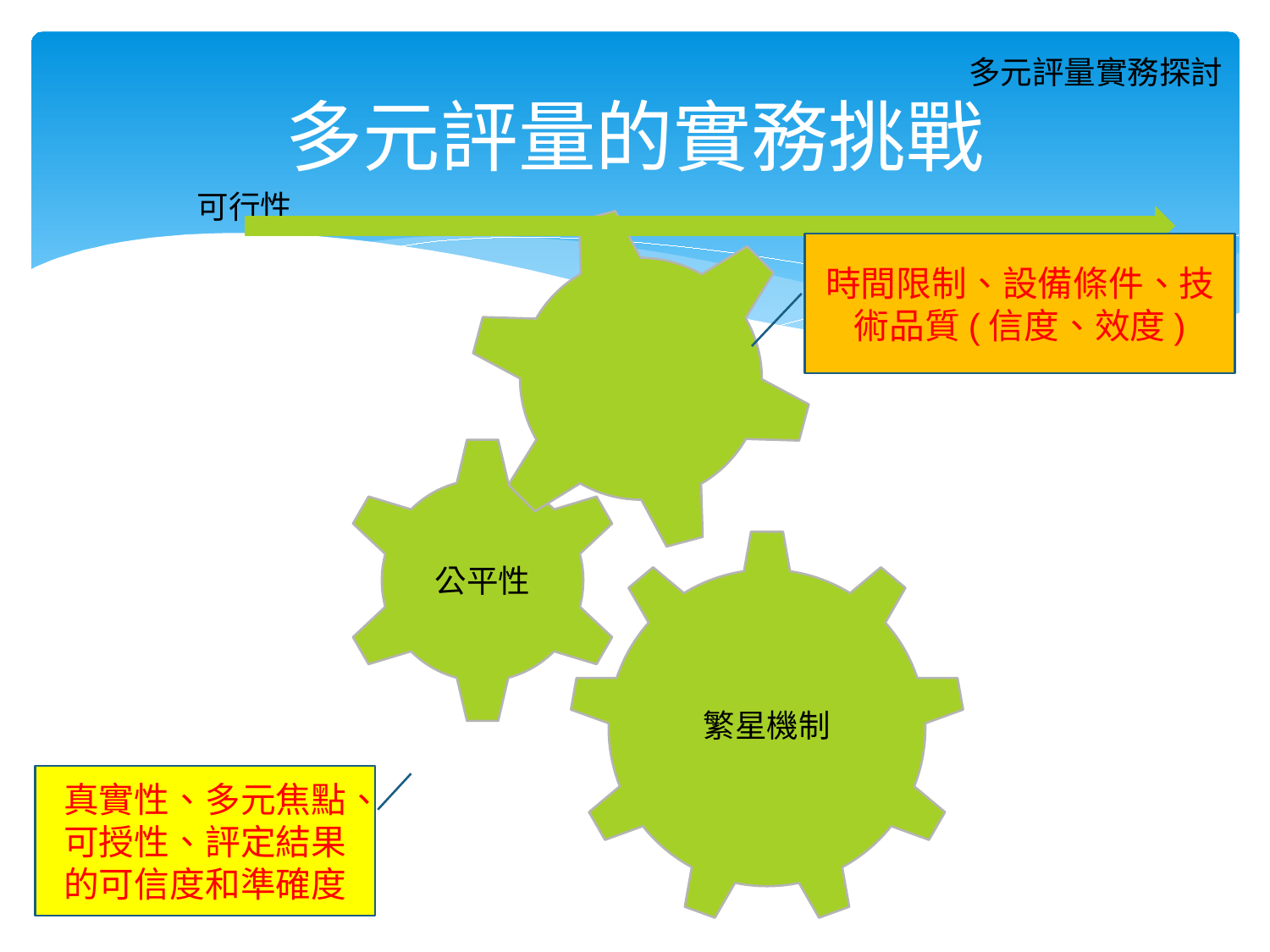

多元評量實務探討
# 多元評量的實務挑戰
繁星機制
公平性
可行性
時間限制、設備條件、技術品質(信度、效度)
真實性、多元焦點、可授性、評定結果的可信度和準確度